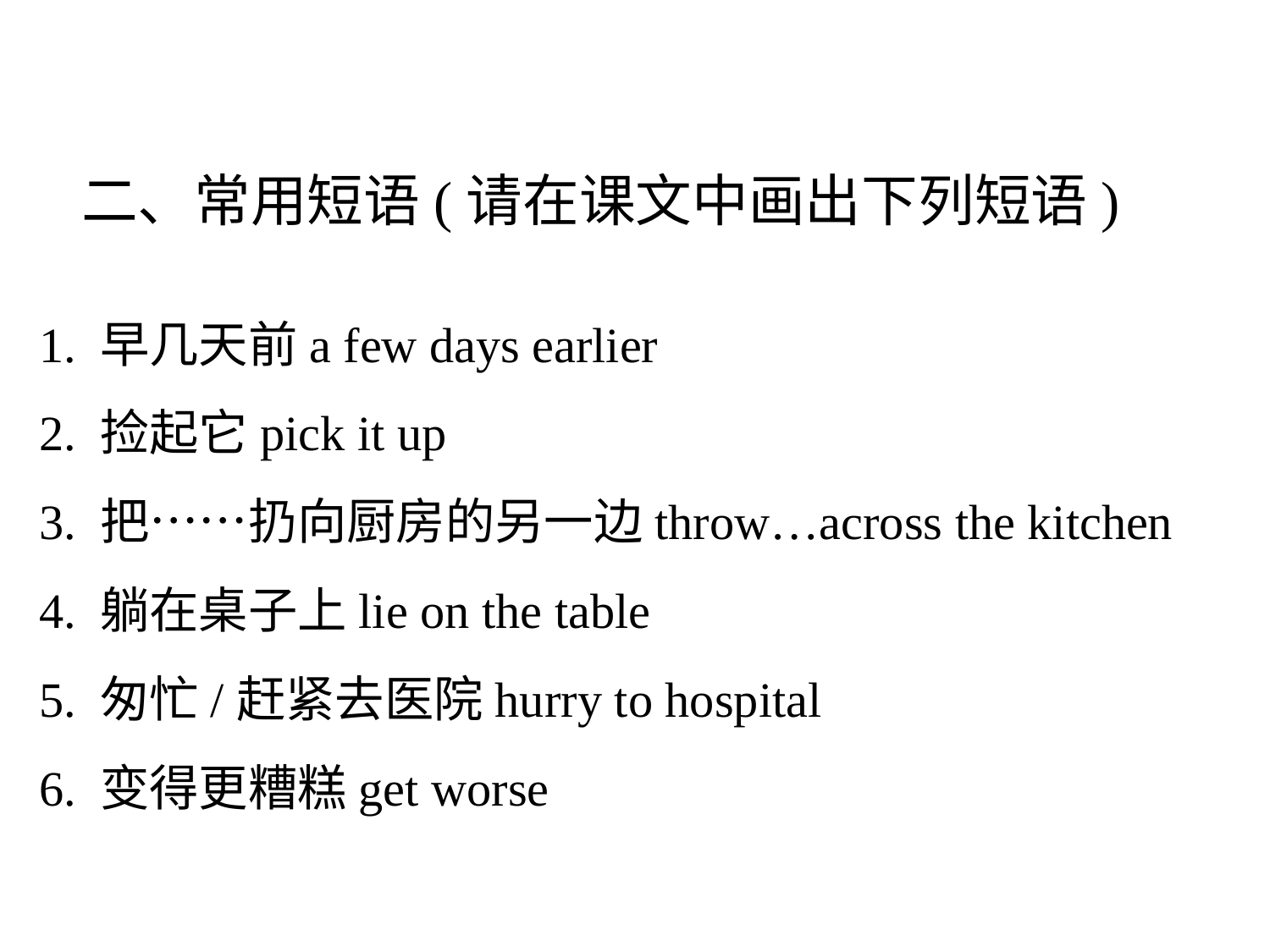

二、常用短语(请在课文中画出下列短语)
1. 早几天前a few days earlier
2. 捡起它pick it up
3. 把……扔向厨房的另一边throw…across the kitchen
4. 躺在桌子上lie on the table
5. 匆忙/赶紧去医院hurry to hospital
6. 变得更糟糕get worse